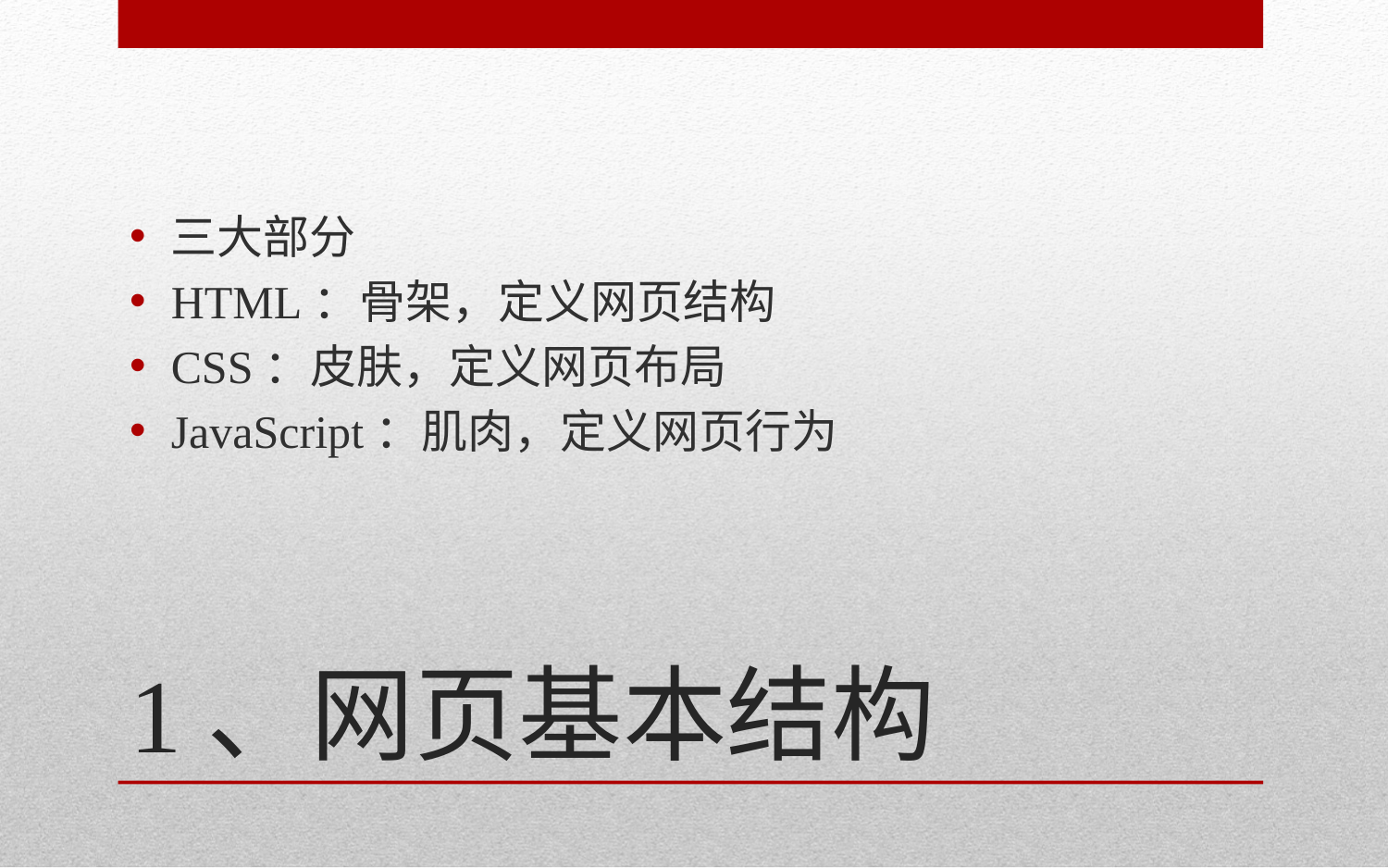

三大部分
HTML：骨架，定义网页结构
CSS：皮肤，定义网页布局
JavaScript：肌肉，定义网页行为
# 1、网页基本结构